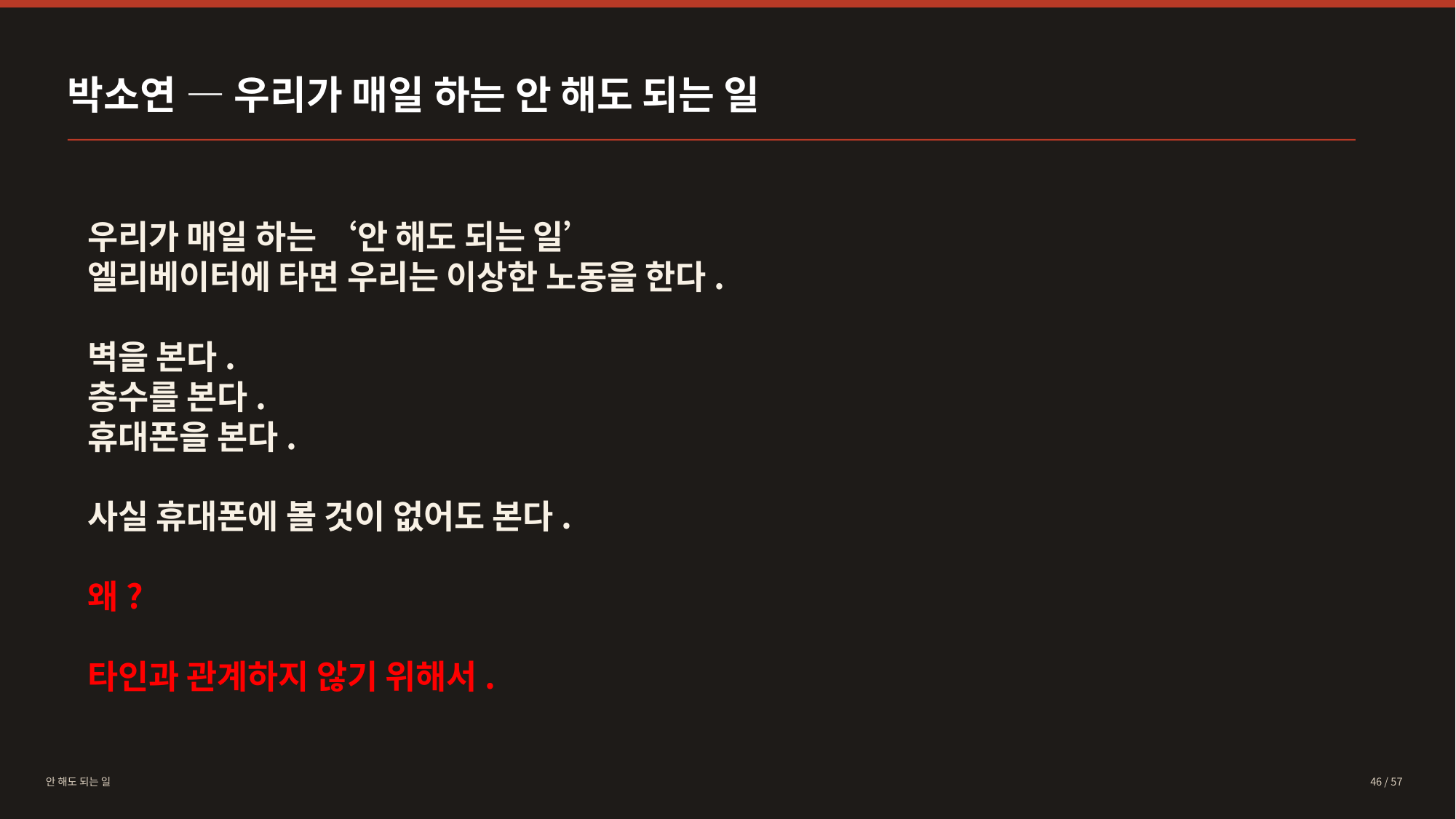

박소연 — 우리가 매일 하는 안 해도 되는 일

우리가 매일 하는 ‘안 해도 되는 일’
엘리베이터에 타면 우리는 이상한 노동을 한다.

벽을 본다.
층수를 본다.
휴대폰을 본다.

사실 휴대폰에 볼 것이 없어도 본다.

왜?

타인과 관계하지 않기 위해서.
안 해도 되는 일
46 / 57